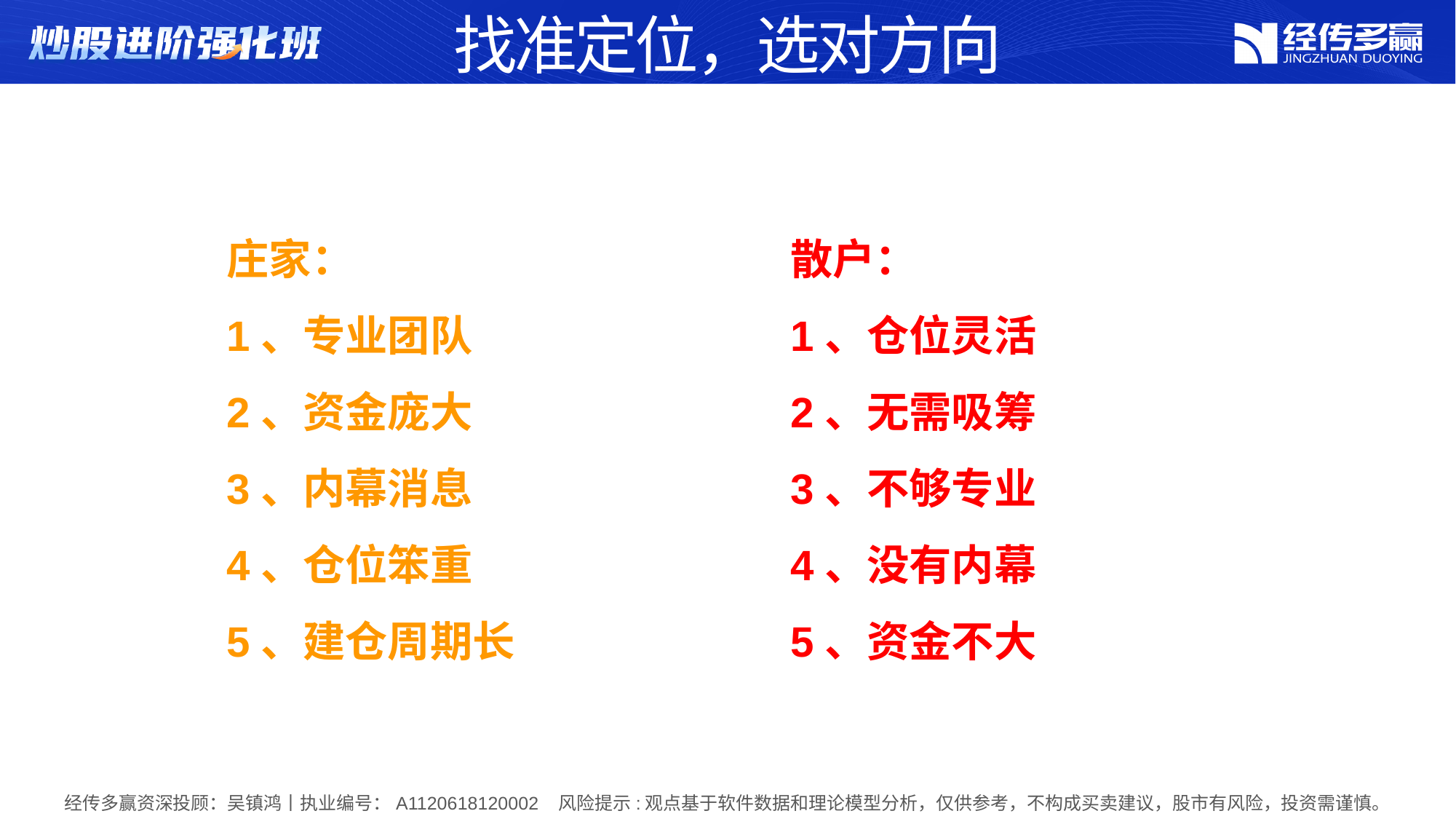

找准定位，选对方向
庄家：
1、专业团队
2、资金庞大
3、内幕消息
4、仓位笨重
5、建仓周期长
散户：
1、仓位灵活
2、无需吸筹
3、不够专业
4、没有内幕
5、资金不大大